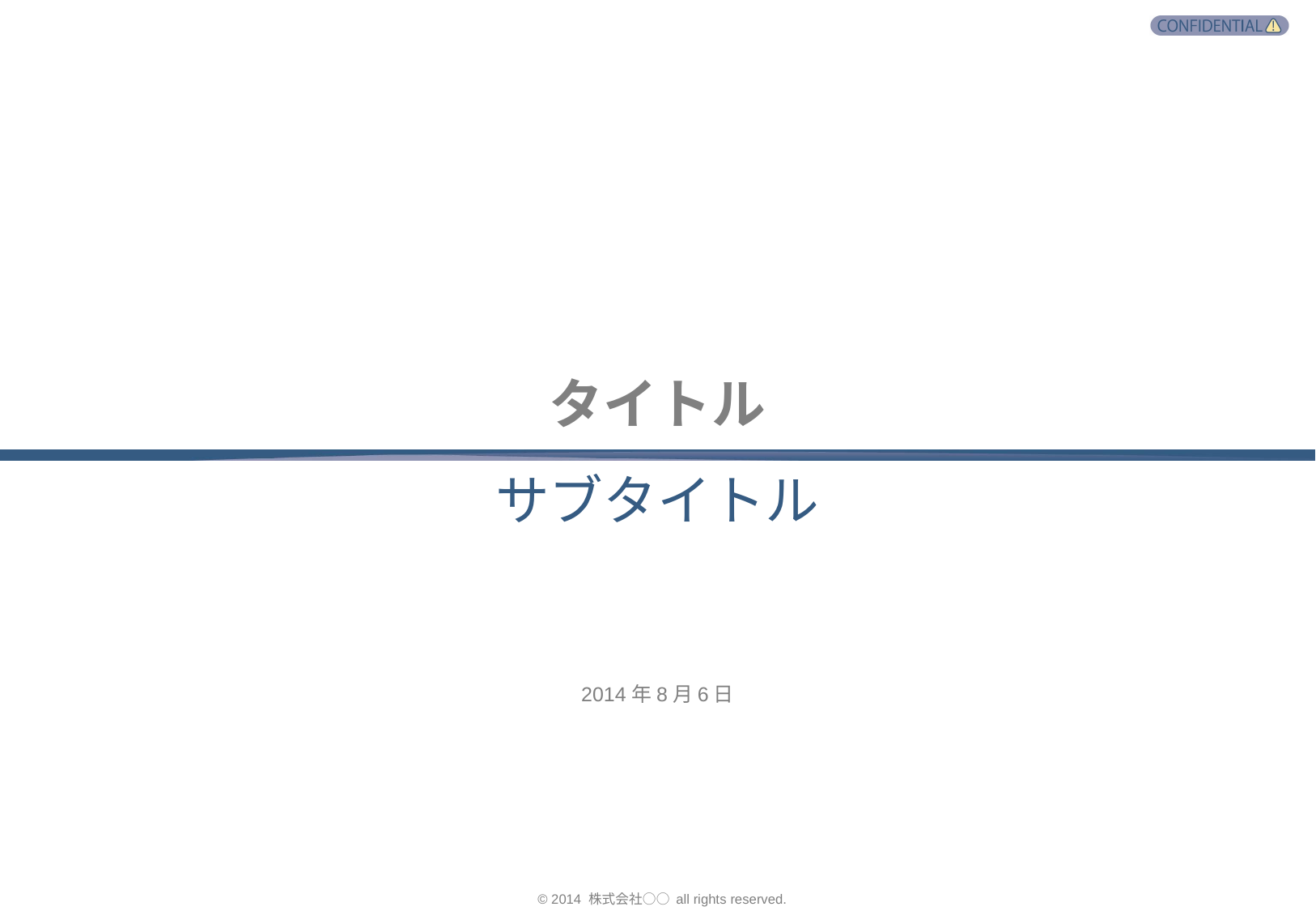

# タイトル
サブタイトル
2014年8月6日
© 2014 株式会社○○ all rights reserved.